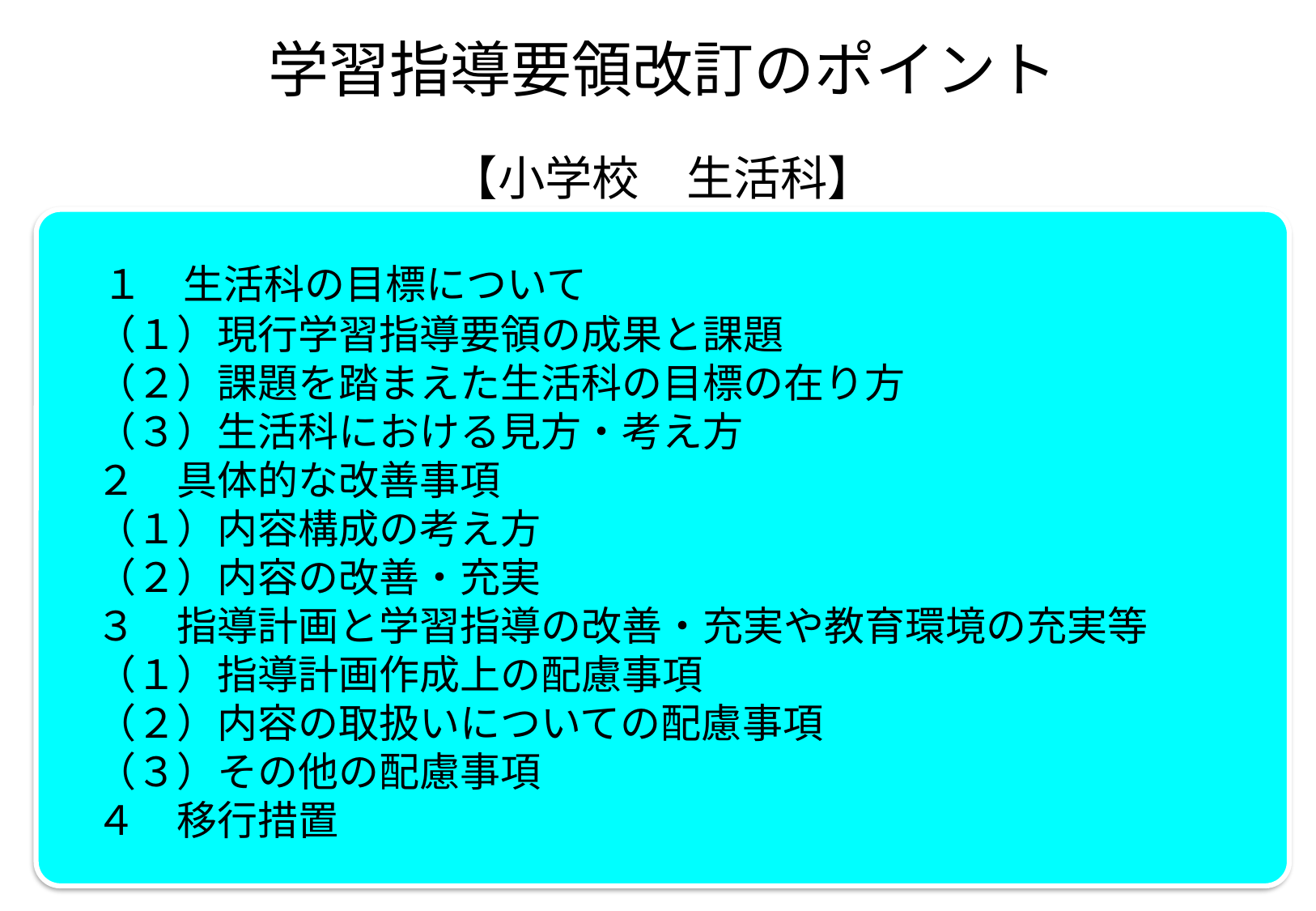

学習指導要領改訂のポイント
【小学校　生活科】
　１　生活科の目標について
　（１）現行学習指導要領の成果と課題
　（２）課題を踏まえた生活科の目標の在り方
　（３）生活科における見方・考え方
　２　具体的な改善事項
　（１）内容構成の考え方
　（２）内容の改善・充実
　３　指導計画と学習指導の改善・充実や教育環境の充実等
　（１）指導計画作成上の配慮事項
　（２）内容の取扱いについての配慮事項
　（３）その他の配慮事項
　４　移行措置